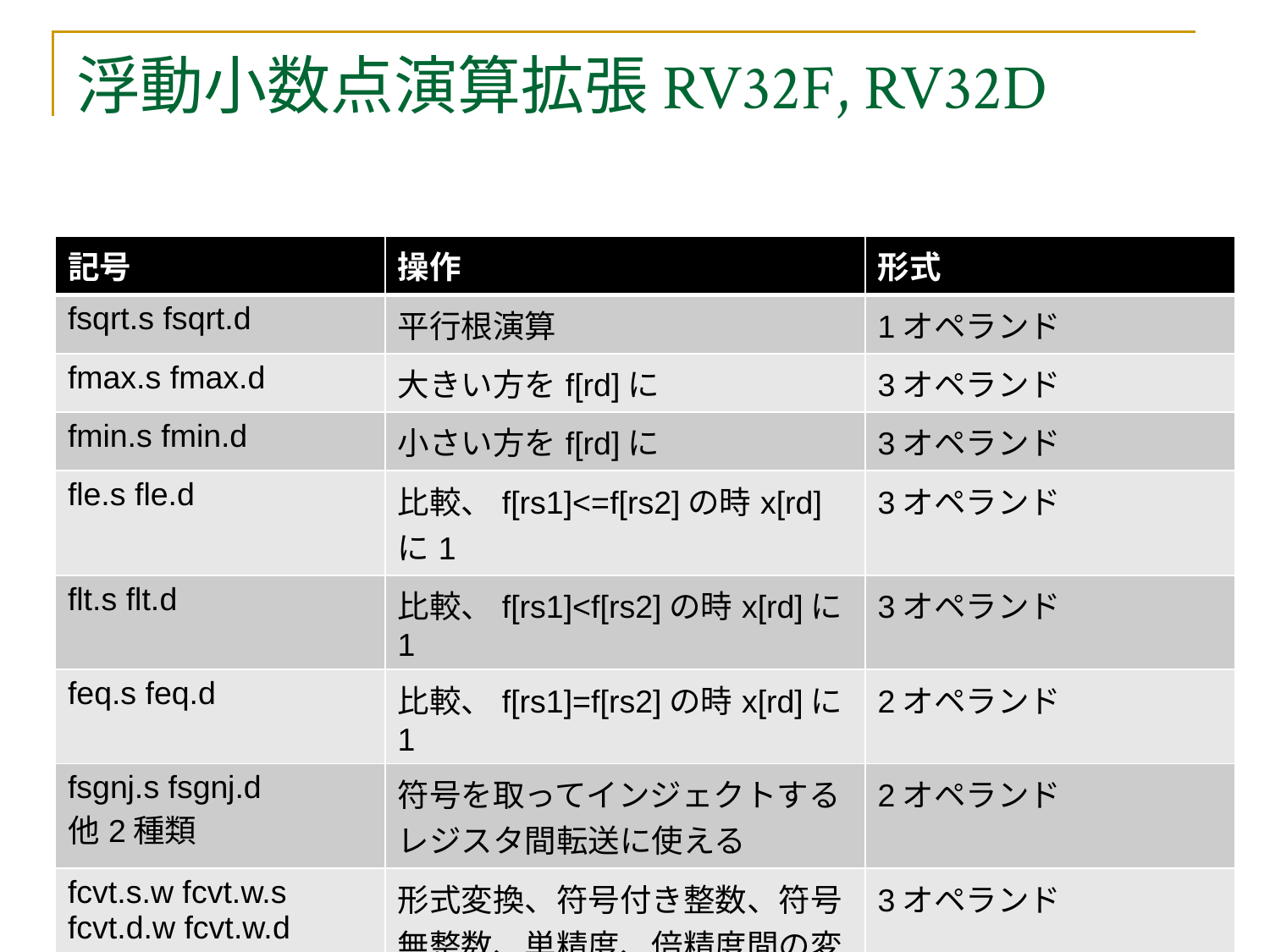

# 浮動小数点演算拡張RV32F, RV32D
| 記号 | 操作 | 形式 |
| --- | --- | --- |
| fsqrt.s fsqrt.d | 平行根演算 | 1オペランド |
| fmax.s fmax.d | 大きい方をf[rd]に | 3オペランド |
| fmin.s fmin.d | 小さい方をf[rd]に | 3オペランド |
| fle.s fle.d | 比較、f[rs1]<=f[rs2]の時x[rd]に1 | 3オペランド |
| flt.s flt.d | 比較、f[rs1]<f[rs2]の時x[rd]に1 | 3オペランド |
| feq.s feq.d | 比較、f[rs1]=f[rs2]の時x[rd]に1 | 2オペランド |
| fsgnj.s fsgnj.d 他2種類 | 符号を取ってインジェクトする レジスタ間転送に使える | 2オペランド |
| fcvt.s.w fcvt.w.s fcvt.d.w fcvt.w.d 他数種類 | 形式変換、符号付き整数、符号無整数、単精度、倍精度間の変換 | 3オペランド |